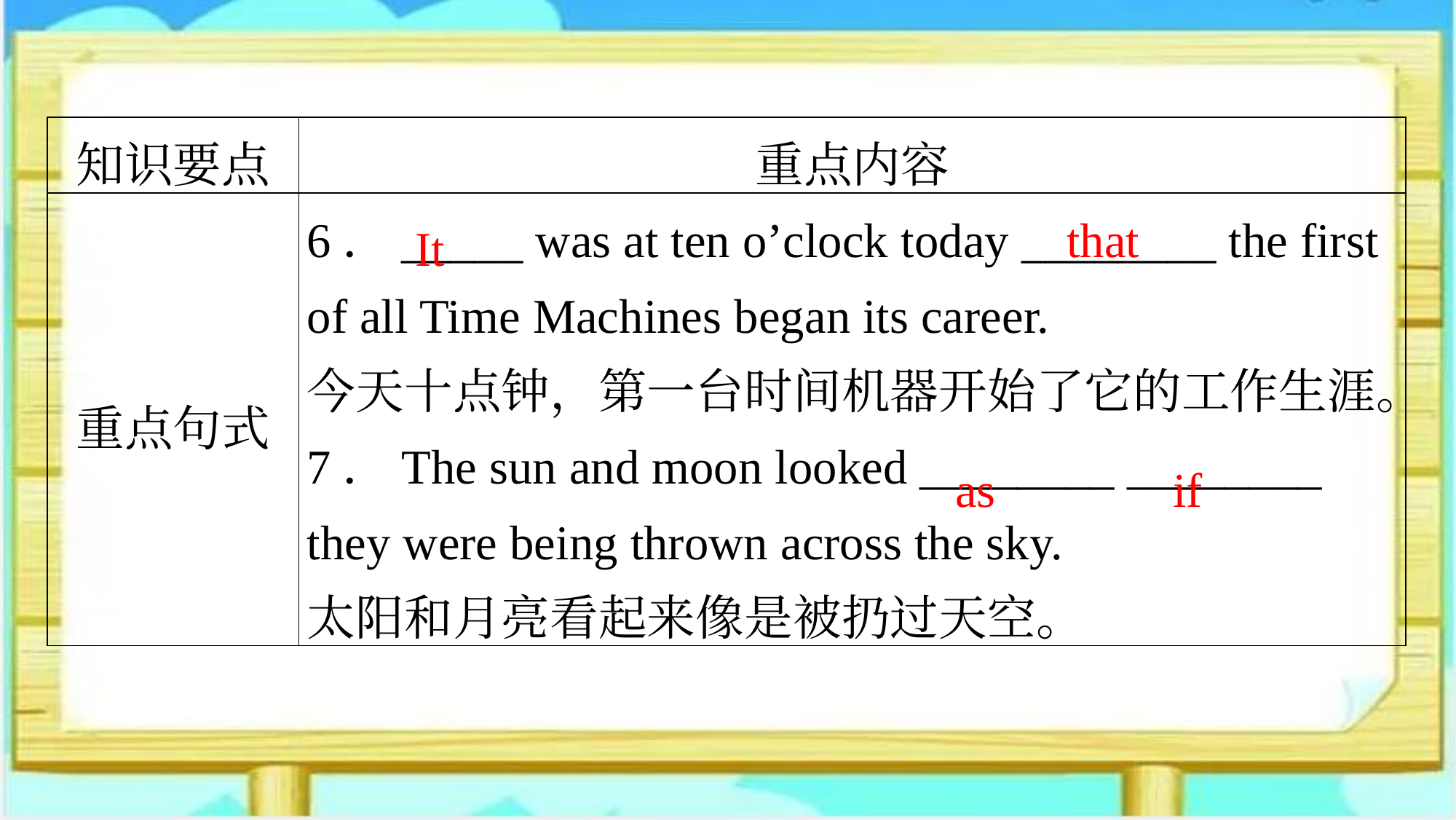

| 知识要点 | 重点内容 |
| --- | --- |
| 重点句式 | 6．\_\_\_\_\_ was at ten o’clock today \_\_\_\_\_\_\_\_ the first of all Time Machines began its career. 今天十点钟，第一台时间机器开始了它的工作生涯。 7．The sun and moon looked \_\_\_\_\_\_\_\_ \_\_\_\_\_\_\_\_ they were being thrown across the sky. 太阳和月亮看起来像是被扔过天空。 |
that
It
as
 if